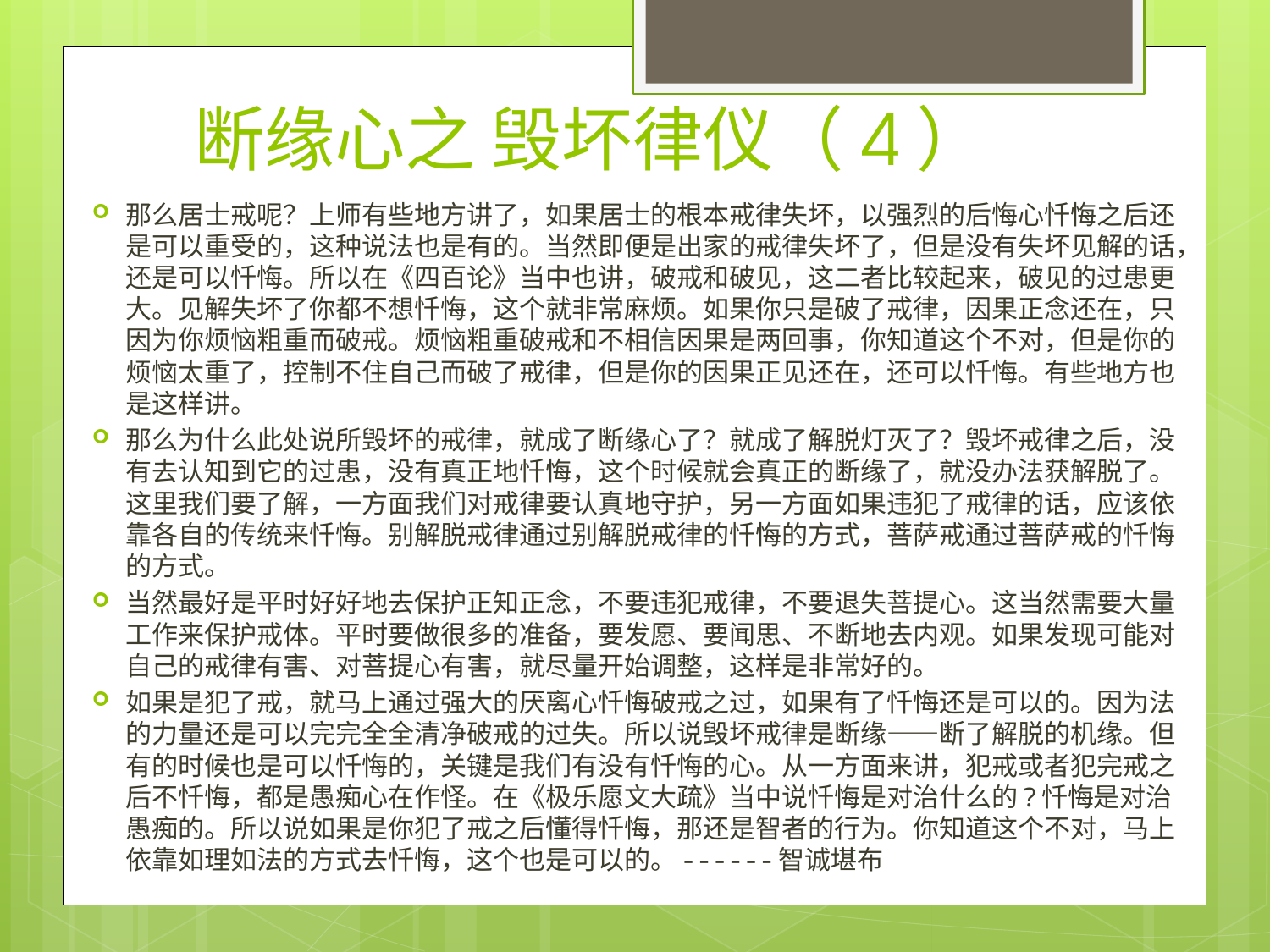

# 断缘心之 毁坏律仪（4）
那么居士戒呢？上师有些地方讲了，如果居士的根本戒律失坏，以强烈的后悔心忏悔之后还是可以重受的，这种说法也是有的。当然即便是出家的戒律失坏了，但是没有失坏见解的话，还是可以忏悔。所以在《四百论》当中也讲，破戒和破见，这二者比较起来，破见的过患更大。见解失坏了你都不想忏悔，这个就非常麻烦。如果你只是破了戒律，因果正念还在，只因为你烦恼粗重而破戒。烦恼粗重破戒和不相信因果是两回事，你知道这个不对，但是你的烦恼太重了，控制不住自己而破了戒律，但是你的因果正见还在，还可以忏悔。有些地方也是这样讲。
那么为什么此处说所毁坏的戒律，就成了断缘心了？就成了解脱灯灭了？毁坏戒律之后，没有去认知到它的过患，没有真正地忏悔，这个时候就会真正的断缘了，就没办法获解脱了。这里我们要了解，一方面我们对戒律要认真地守护，另一方面如果违犯了戒律的话，应该依靠各自的传统来忏悔。别解脱戒律通过别解脱戒律的忏悔的方式，菩萨戒通过菩萨戒的忏悔的方式。
当然最好是平时好好地去保护正知正念，不要违犯戒律，不要退失菩提心。这当然需要大量工作来保护戒体。平时要做很多的准备，要发愿、要闻思、不断地去内观。如果发现可能对自己的戒律有害、对菩提心有害，就尽量开始调整，这样是非常好的。
如果是犯了戒，就马上通过强大的厌离心忏悔破戒之过，如果有了忏悔还是可以的。因为法的力量还是可以完完全全清净破戒的过失。所以说毁坏戒律是断缘——断了解脱的机缘。但有的时候也是可以忏悔的，关键是我们有没有忏悔的心。从一方面来讲，犯戒或者犯完戒之后不忏悔，都是愚痴心在作怪。在《极乐愿文大疏》当中说忏悔是对治什么的?忏悔是对治愚痴的。所以说如果是你犯了戒之后懂得忏悔，那还是智者的行为。你知道这个不对，马上依靠如理如法的方式去忏悔，这个也是可以的。------智诚堪布